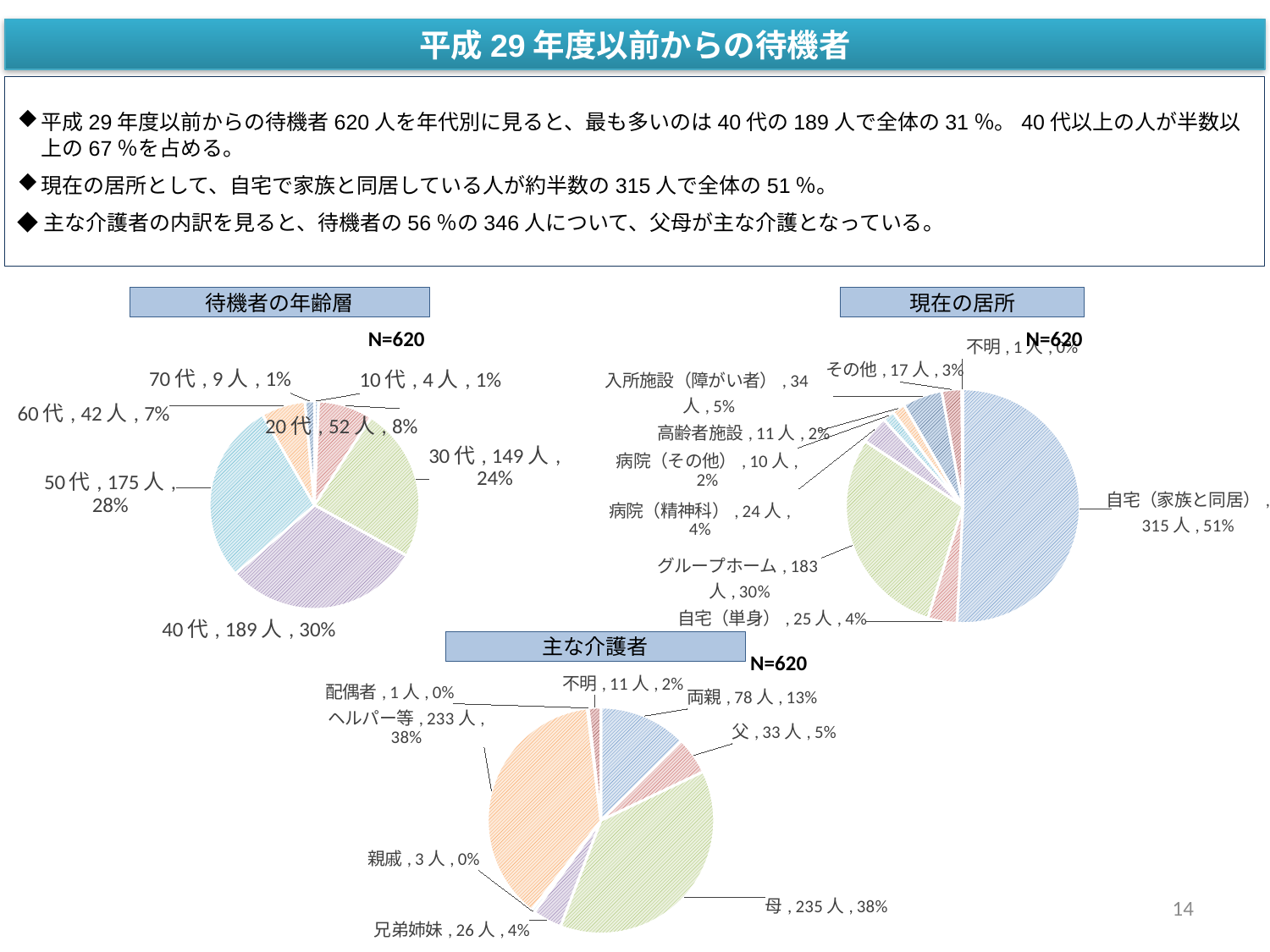

平成29年度以前からの待機者
平成29年度以前からの待機者620人を年代別に見ると、最も多いのは40代の189人で全体の31％。40代以上の人が半数以上の67％を占める。
現在の居所として、自宅で家族と同居している人が約半数の315人で全体の51％。
◆主な介護者の内訳を見ると、待機者の56％の346人について、父母が主な介護となっている。
待機者の年齢層
現在の居所

### Chart

| Category | 現在の生活基盤 |
|---|---|
| 自宅（家族と同居） | 315.0 |
| 自宅（単身） | 25.0 |
| グループホーム | 183.0 |
| 病院（精神科） | 24.0 |
| 病院（その他） | 10.0 |
| 高齢者施設 | 11.0 |
| 入所施設（障がい者） | 34.0 |
| その他 | 17.0 |
| 不明 | 1.0 |
N=620
N=620

### Chart

| Category | 待機者の年齢層 |
|---|---|
| 10代 | 4.0 |
| 20代 | 52.0 |
| 30代 | 149.0 |
| 40代 | 189.0 |
| 50代 | 175.0 |
| 60代 | 42.0 |
| 70代 | 9.0 |
主な介護者
N=620

### Chart

| Category | 主な介護者 |
|---|---|
| 両親 | 78.0 |
| 父 | 33.0 |
| 母 | 235.0 |
| 兄弟姉妹 | 26.0 |
| 親戚 | 3.0 |
| ヘルパー等 | 233.0 |
| 配偶者 | 1.0 |
| 不明 | 11.0 |
14